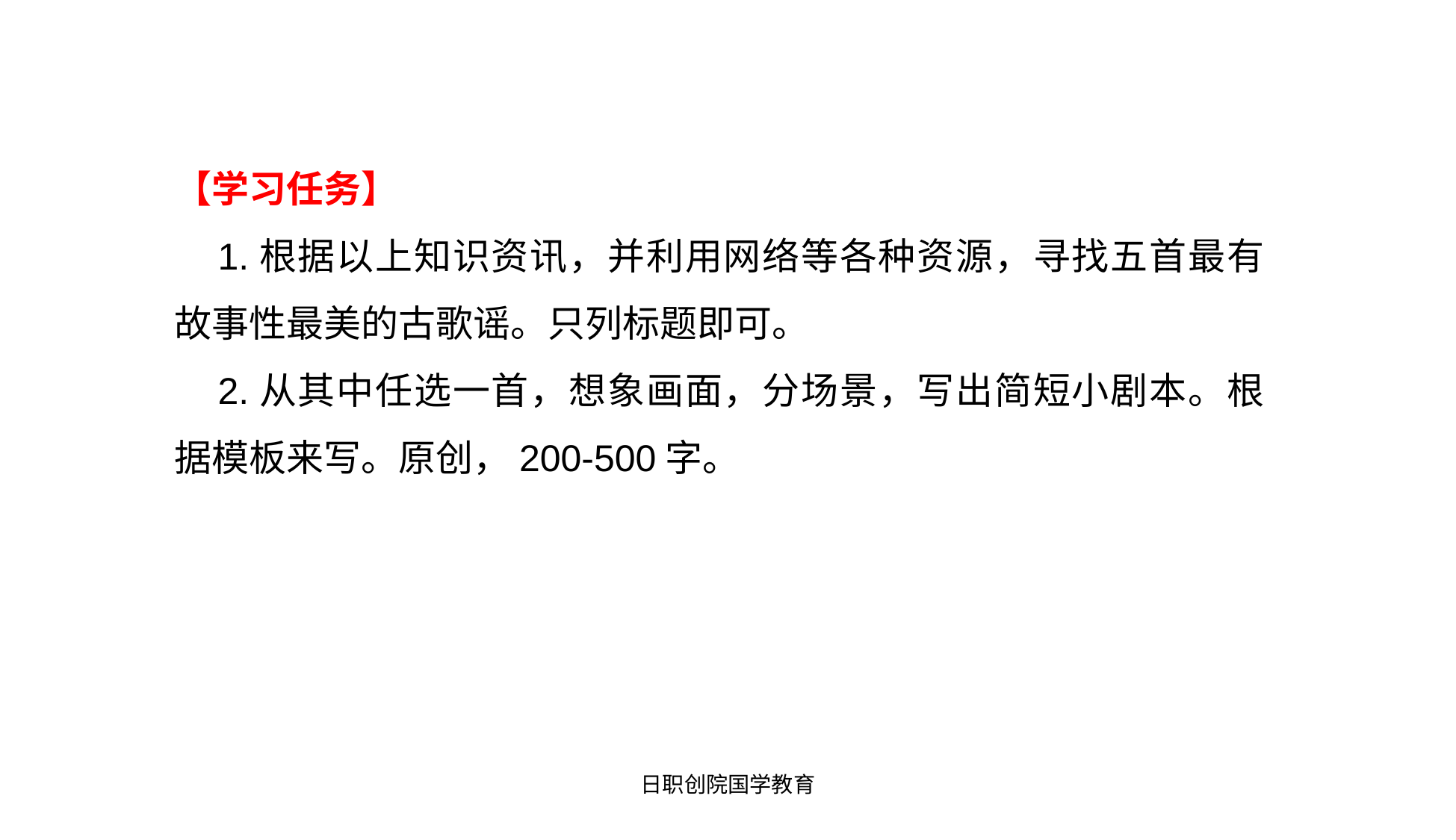

【学习任务】
1.根据以上知识资讯，并利用网络等各种资源，寻找五首最有故事性最美的古歌谣。只列标题即可。
2.从其中任选一首，想象画面，分场景，写出简短小剧本。根据模板来写。原创，200-500字。
日职创院国学教育